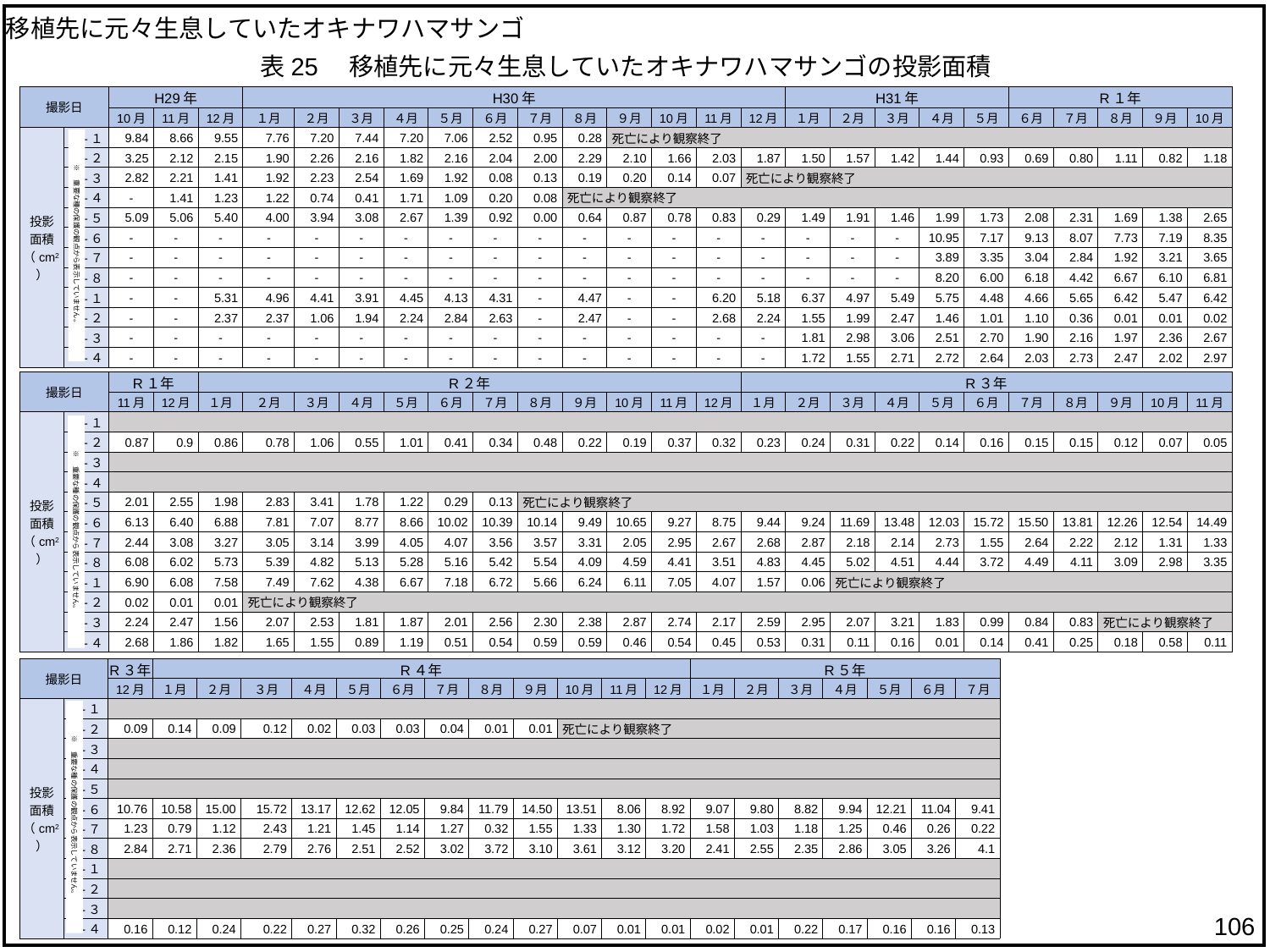

移植先に元々生息していたオキナワハマサンゴ
表25　移植先に元々生息していたオキナワハマサンゴの投影面積
| 撮影日 | 撮影日 | H29年 |  |  | H30年 |  |  |  |  |  |  |  |  |  |  |  | H31年 |  |  |  |  | R１年 |  |  |  |  |
| --- | --- | --- | --- | --- | --- | --- | --- | --- | --- | --- | --- | --- | --- | --- | --- | --- | --- | --- | --- | --- | --- | --- | --- | --- | --- | --- |
|  |  | 10月 | 11月 | 12月 | １月 | ２月 | ３月 | ４月 | ５月 | ６月 | ７月 | ８月 | ９月 | 10月 | 11月 | 12月 | １月 | ２月 | ３月 | ４月 | ５月 | ６月 | ７月 | ８月 | ９月 | 10月 |
| 投影 面積（cm2） | -１ | 9.84 | 8.66 | 9.55 | 7.76 | 7.20 | 7.44 | 7.20 | 7.06 | 2.52 | 0.95 | 0.28 | 死亡により観察終了 |  |  |  |  |  |  |  |  |  |  |  |  |  |
|  | -２ | 3.25 | 2.12 | 2.15 | 1.90 | 2.26 | 2.16 | 1.82 | 2.16 | 2.04 | 2.00 | 2.29 | 2.10 | 1.66 | 2.03 | 1.87 | 1.50 | 1.57 | 1.42 | 1.44 | 0.93 | 0.69 | 0.80 | 1.11 | 0.82 | 1.18 |
|  | -３ | 2.82 | 2.21 | 1.41 | 1.92 | 2.23 | 2.54 | 1.69 | 1.92 | 0.08 | 0.13 | 0.19 | 0.20 | 0.14 | 0.07 | 死亡により観察終了 |  |  |  |  |  |  |  |  |  |  |
|  | -４ | - | 1.41 | 1.23 | 1.22 | 0.74 | 0.41 | 1.71 | 1.09 | 0.20 | 0.08 | 死亡により観察終了 |  |  |  |  |  |  |  |  |  |  |  |  |  |  |
|  | -５ | 5.09 | 5.06 | 5.40 | 4.00 | 3.94 | 3.08 | 2.67 | 1.39 | 0.92 | 0.00 | 0.64 | 0.87 | 0.78 | 0.83 | 0.29 | 1.49 | 1.91 | 1.46 | 1.99 | 1.73 | 2.08 | 2.31 | 1.69 | 1.38 | 2.65 |
|  | -６ | - | - | - | - | - | - | - | - | - | - | - | - | - | - | - | - | - | - | 10.95 | 7.17 | 9.13 | 8.07 | 7.73 | 7.19 | 8.35 |
|  | -７ | - | - | - | - | - | - | - | - | - | - | - | - | - | - | - | - | - | - | 3.89 | 3.35 | 3.04 | 2.84 | 1.92 | 3.21 | 3.65 |
|  | -８ | - | - | - | - | - | - | - | - | - | - | - | - | - | - | - | - | - | - | 8.20 | 6.00 | 6.18 | 4.42 | 6.67 | 6.10 | 6.81 |
|  | -１ | - | - | 5.31 | 4.96 | 4.41 | 3.91 | 4.45 | 4.13 | 4.31 | - | 4.47 | - | - | 6.20 | 5.18 | 6.37 | 4.97 | 5.49 | 5.75 | 4.48 | 4.66 | 5.65 | 6.42 | 5.47 | 6.42 |
|  | -２ | - | - | 2.37 | 2.37 | 1.06 | 1.94 | 2.24 | 2.84 | 2.63 | - | 2.47 | - | - | 2.68 | 2.24 | 1.55 | 1.99 | 2.47 | 1.46 | 1.01 | 1.10 | 0.36 | 0.01 | 0.01 | 0.02 |
|  | -３ | - | - | - | - | - | - | - | - | - | - | - | - | - | - | - | 1.81 | 2.98 | 3.06 | 2.51 | 2.70 | 1.90 | 2.16 | 1.97 | 2.36 | 2.67 |
|  | -４ | - | - | - | - | - | - | - | - | - | - | - | - | - | - | - | 1.72 | 1.55 | 2.71 | 2.72 | 2.64 | 2.03 | 2.73 | 2.47 | 2.02 | 2.97 |
※　重要な種の保護の観点から表示していません。
| 撮影日 | 撮影日 | R１年 |  | R２年 |  |  |  |  |  |  |  |  |  |  |  | R３年 |  |  |  |  |  |  |  |  |  |  |
| --- | --- | --- | --- | --- | --- | --- | --- | --- | --- | --- | --- | --- | --- | --- | --- | --- | --- | --- | --- | --- | --- | --- | --- | --- | --- | --- |
|  |  | 11月 | 12月 | １月 | ２月 | ３月 | ４月 | ５月 | ６月 | ７月 | ８月 | ９月 | 10月 | 11月 | 12月 | １月 | ２月 | ３月 | ４月 | ５月 | ６月 | ７月 | ８月 | ９月 | 10月 | 11月 |
| 投影 面積（cm2） | -１ |  |  |  |  |  |  |  |  |  |  |  |  |  |  |  |  |  |  |  |  |  |  |  |  |  |
|  | -２ | 0.87 | 0.9 | 0.86 | 0.78 | 1.06 | 0.55 | 1.01 | 0.41 | 0.34 | 0.48 | 0.22 | 0.19 | 0.37 | 0.32 | 0.23 | 0.24 | 0.31 | 0.22 | 0.14 | 0.16 | 0.15 | 0.15 | 0.12 | 0.07 | 0.05 |
|  | -３ |  |  |  |  |  |  |  |  |  |  |  |  |  |  |  |  |  |  |  |  |  |  |  |  |  |
|  | -４ |  |  |  |  |  |  |  |  |  |  |  |  |  |  |  |  |  |  |  |  |  |  |  |  |  |
|  | -５ | 2.01 | 2.55 | 1.98 | 2.83 | 3.41 | 1.78 | 1.22 | 0.29 | 0.13 | 死亡により観察終了 |  |  |  |  |  |  |  |  |  |  |  |  |  |  |  |
|  | -６ | 6.13 | 6.40 | 6.88 | 7.81 | 7.07 | 8.77 | 8.66 | 10.02 | 10.39 | 10.14 | 9.49 | 10.65 | 9.27 | 8.75 | 9.44 | 9.24 | 11.69 | 13.48 | 12.03 | 15.72 | 15.50 | 13.81 | 12.26 | 12.54 | 14.49 |
|  | -７ | 2.44 | 3.08 | 3.27 | 3.05 | 3.14 | 3.99 | 4.05 | 4.07 | 3.56 | 3.57 | 3.31 | 2.05 | 2.95 | 2.67 | 2.68 | 2.87 | 2.18 | 2.14 | 2.73 | 1.55 | 2.64 | 2.22 | 2.12 | 1.31 | 1.33 |
|  | -８ | 6.08 | 6.02 | 5.73 | 5.39 | 4.82 | 5.13 | 5.28 | 5.16 | 5.42 | 5.54 | 4.09 | 4.59 | 4.41 | 3.51 | 4.83 | 4.45 | 5.02 | 4.51 | 4.44 | 3.72 | 4.49 | 4.11 | 3.09 | 2.98 | 3.35 |
|  | -１ | 6.90 | 6.08 | 7.58 | 7.49 | 7.62 | 4.38 | 6.67 | 7.18 | 6.72 | 5.66 | 6.24 | 6.11 | 7.05 | 4.07 | 1.57 | 0.06 | 死亡により観察終了 |  |  |  |  |  |  |  |  |
|  | -２ | 0.02 | 0.01 | 0.01 | 死亡により観察終了 |  |  |  |  |  |  |  |  |  |  |  |  |  |  |  |  |  |  |  |  |  |
|  | -３ | 2.24 | 2.47 | 1.56 | 2.07 | 2.53 | 1.81 | 1.87 | 2.01 | 2.56 | 2.30 | 2.38 | 2.87 | 2.74 | 2.17 | 2.59 | 2.95 | 2.07 | 3.21 | 1.83 | 0.99 | 0.84 | 0.83 | 死亡により観察終了 |  |  |
|  | -４ | 2.68 | 1.86 | 1.82 | 1.65 | 1.55 | 0.89 | 1.19 | 0.51 | 0.54 | 0.59 | 0.59 | 0.46 | 0.54 | 0.45 | 0.53 | 0.31 | 0.11 | 0.16 | 0.01 | 0.14 | 0.41 | 0.25 | 0.18 | 0.58 | 0.11 |
※　重要な種の保護の観点から表示していません。
| 撮影日 | 撮影日 | R３年 | R４年 |  |  |  |  |  |  |  |  |  |  |  | R５年 |  |  |  |  |  |  |
| --- | --- | --- | --- | --- | --- | --- | --- | --- | --- | --- | --- | --- | --- | --- | --- | --- | --- | --- | --- | --- | --- |
|  |  | 12月 | １月 | ２月 | ３月 | ４月 | ５月 | ６月 | ７月 | ８月 | ９月 | 10月 | 11月 | 12月 | １月 | ２月 | ３月 | ４月 | ５月 | ６月 | ７月 |
| 投影 面積（cm2） | -１ |  |  |  |  |  |  |  |  |  |  |  |  |  |  |  |  |  |  |  |  |
|  | -２ | 0.09 | 0.14 | 0.09 | 0.12 | 0.02 | 0.03 | 0.03 | 0.04 | 0.01 | 0.01 | 死亡により観察終了 |  |  |  |  |  |  |  |  |  |
|  | -３ |  |  |  |  |  |  |  |  |  |  |  |  |  |  |  |  |  |  |  |  |
|  | -４ |  |  |  |  |  |  |  |  |  |  |  |  |  |  |  |  |  |  |  |  |
|  | -５ |  |  |  |  |  |  |  |  |  |  |  |  |  |  |  |  |  |  |  |  |
|  | -６ | 10.76 | 10.58 | 15.00 | 15.72 | 13.17 | 12.62 | 12.05 | 9.84 | 11.79 | 14.50 | 13.51 | 8.06 | 8.92 | 9.07 | 9.80 | 8.82 | 9.94 | 12.21 | 11.04 | 9.41 |
|  | -７ | 1.23 | 0.79 | 1.12 | 2.43 | 1.21 | 1.45 | 1.14 | 1.27 | 0.32 | 1.55 | 1.33 | 1.30 | 1.72 | 1.58 | 1.03 | 1.18 | 1.25 | 0.46 | 0.26 | 0.22 |
|  | -８ | 2.84 | 2.71 | 2.36 | 2.79 | 2.76 | 2.51 | 2.52 | 3.02 | 3.72 | 3.10 | 3.61 | 3.12 | 3.20 | 2.41 | 2.55 | 2.35 | 2.86 | 3.05 | 3.26 | 4.1 |
|  | -１ |  |  |  |  |  |  |  |  |  |  |  |  |  |  |  |  |  |  |  |  |
|  | -２ |  |  |  |  |  |  |  |  |  |  |  |  |  |  |  |  |  |  |  |  |
|  | -３ |  |  |  |  |  |  |  |  |  |  |  |  |  |  |  |  |  |  |  |  |
|  | -４ | 0.16 | 0.12 | 0.24 | 0.22 | 0.27 | 0.32 | 0.26 | 0.25 | 0.24 | 0.27 | 0.07 | 0.01 | 0.01 | 0.02 | 0.01 | 0.22 | 0.17 | 0.16 | 0.16 | 0.13 |
※　重要な種の保護の観点から表示していません。
106